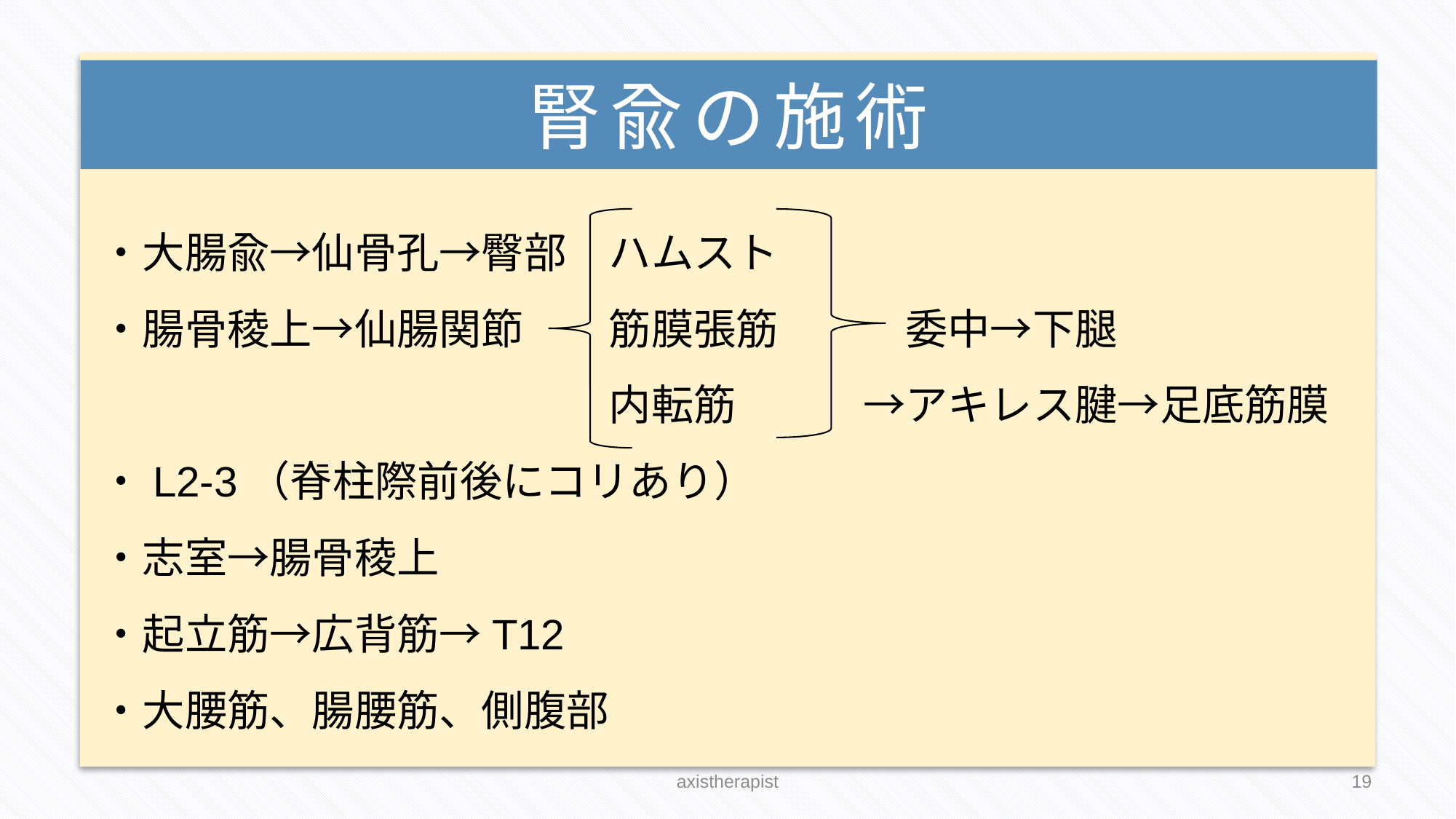

# 腎兪の施術
・大腸兪→仙骨孔→臀部　ハムスト
・腸骨稜上→仙腸関節　　筋膜張筋　　　委中→下腿
　　　　　　　　　　　　内転筋　　　→アキレス腱→足底筋膜
・L2-3（脊柱際前後にコリあり）
・志室→腸骨稜上
・起立筋→広背筋→T12
・大腰筋、腸腰筋、側腹部

axistherapist
19